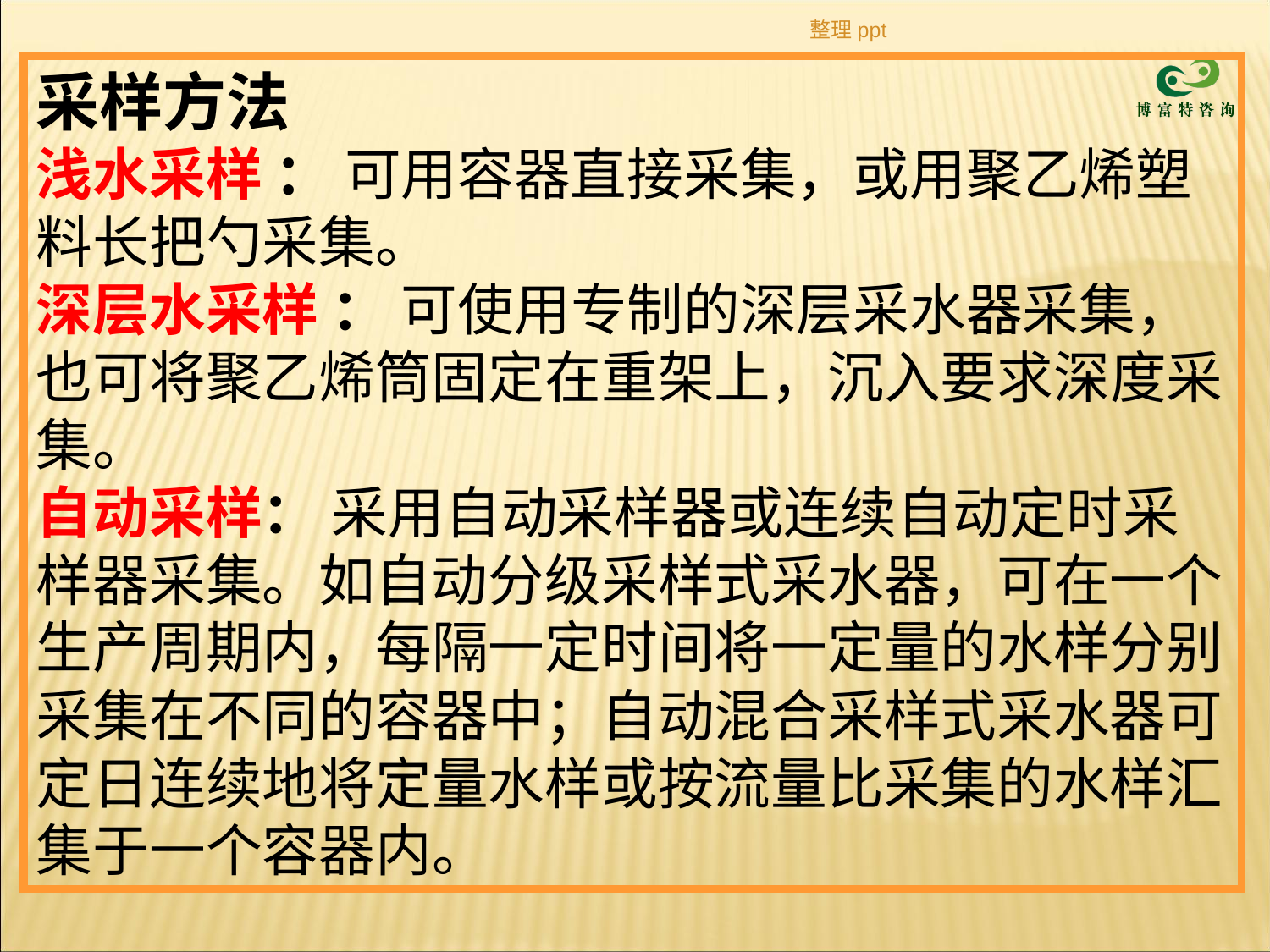

整理ppt
采样方法
浅水采样 ： 可用容器直接采集，或用聚乙烯塑料长把勺采集。
深层水采样 ： 可使用专制的深层采水器采集，也可将聚乙烯筒固定在重架上，沉入要求深度采集。
自动采样： 采用自动采样器或连续自动定时采样器采集。如自动分级采样式采水器，可在一个生产周期内，每隔一定时间将一定量的水样分别采集在不同的容器中；自动混合采样式采水器可定日连续地将定量水样或按流量比采集的水样汇集于一个容器内。
56